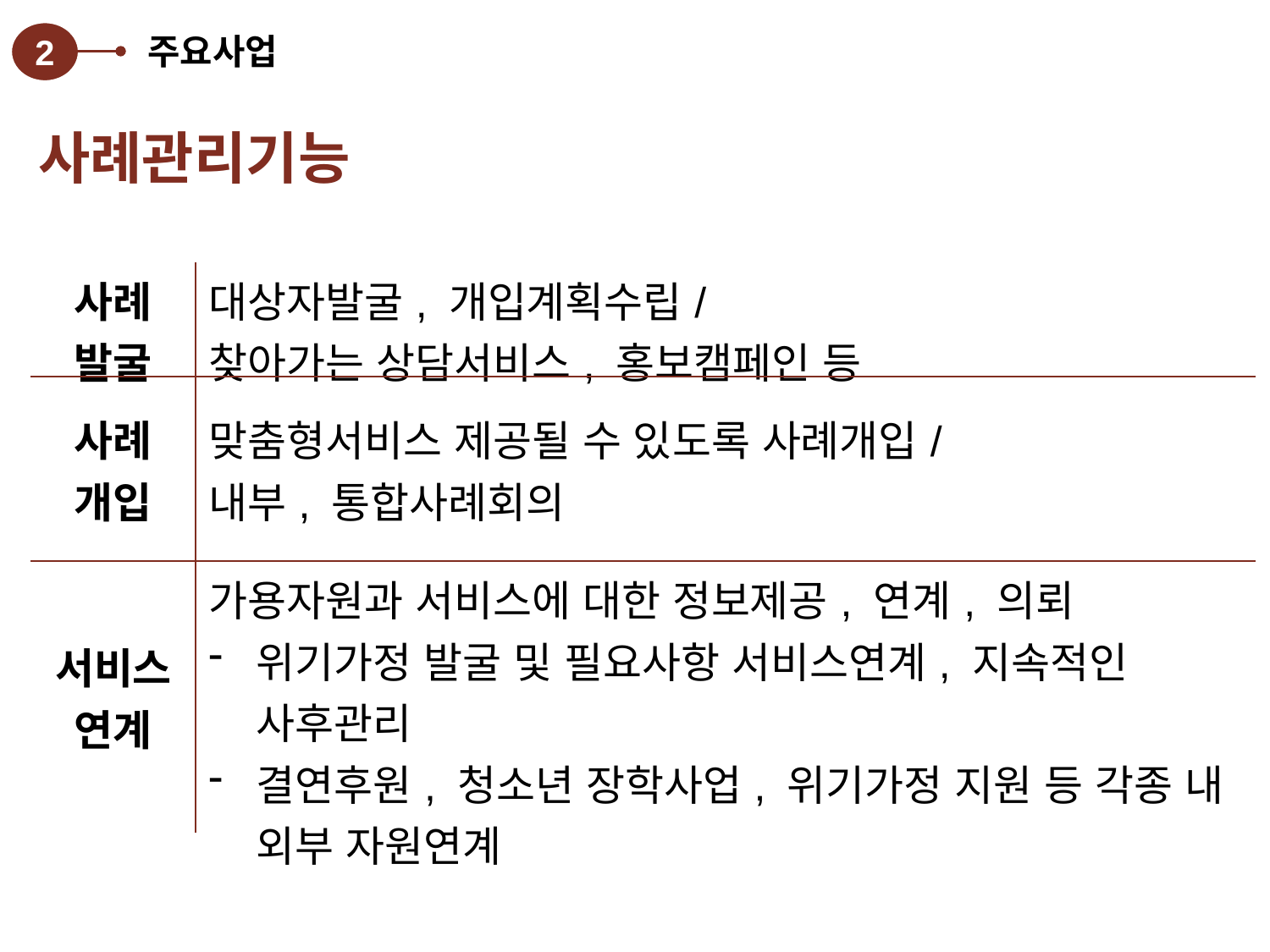

2
주요사업
사례관리기능
| 사례 발굴 | 대상자발굴, 개입계획수립/ 찾아가는 상담서비스, 홍보캠페인 등 |
| --- | --- |
| 사례 개입 | 맞춤형서비스 제공될 수 있도록 사례개입/ 내부, 통합사례회의 |
| 서비스연계 | 가용자원과 서비스에 대한 정보제공, 연계, 의뢰 위기가정 발굴 및 필요사항 서비스연계, 지속적인 사후관리 결연후원, 청소년 장학사업, 위기가정 지원 등 각종 내 외부 자원연계 |